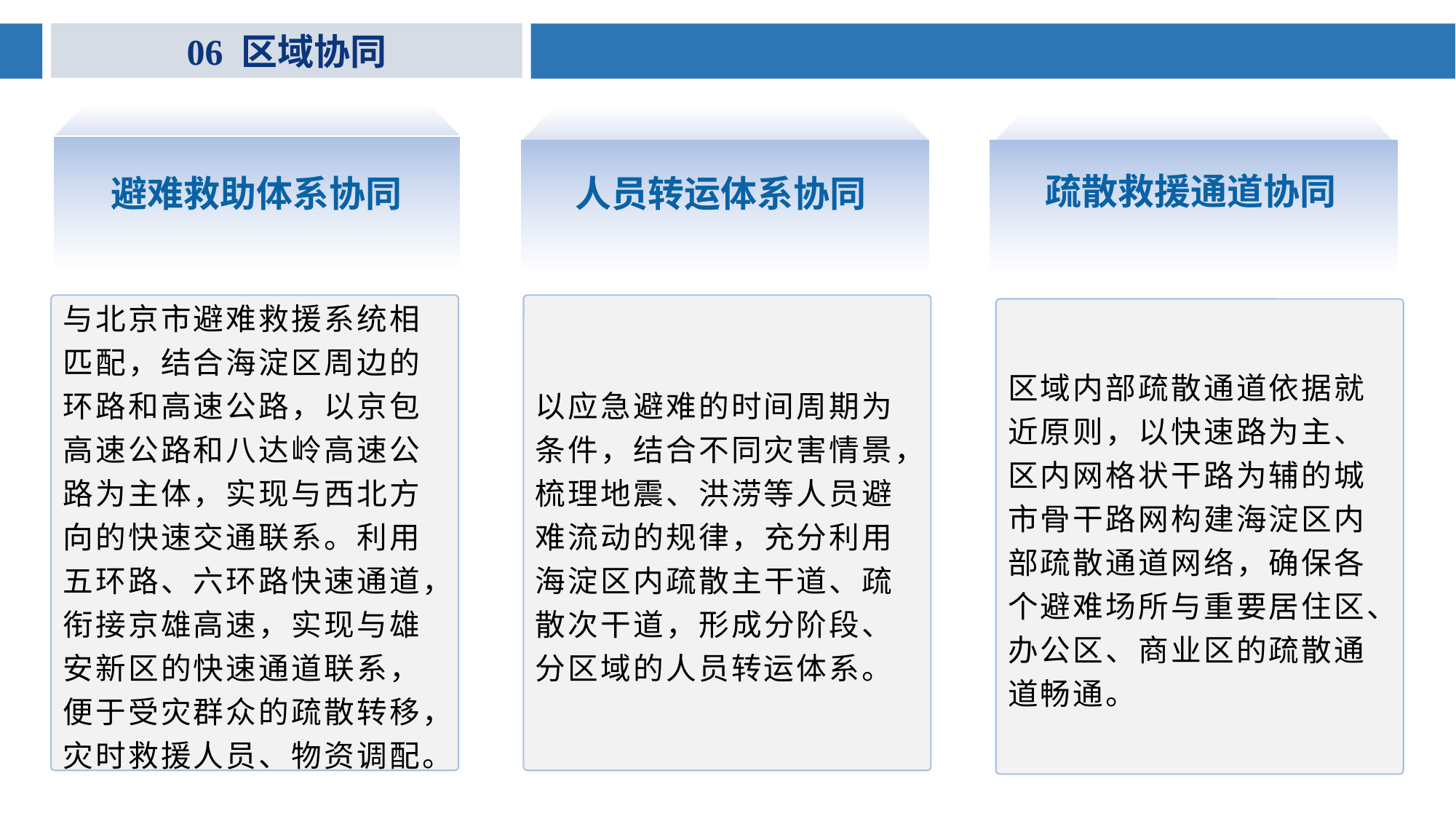

06 区域协同

疏散救援通道协同
避难救助体系协同
人员转运体系协同
与北京市避难救援系统相匹配，结合海淀区周边的环路和高速公路，以京包高速公路和八达岭高速公路为主体，实现与西北方向的快速交通联系。利用五环路、六环路快速通道，衔接京雄高速，实现与雄安新区的快速通道联系，便于受灾群众的疏散转移，灾时救援人员、物资调配。
以应急避难的时间周期为条件，结合不同灾害情景，梳理地震、洪涝等人员避难流动的规律，充分利用海淀区内疏散主干道、疏散次干道，形成分阶段、分区域的人员转运体系。
区域内部疏散通道依据就近原则，以快速路为主、区内网格状干路为辅的城市骨干路网构建海淀区内部疏散通道网络，确保各个避难场所与重要居住区、办公区、商业区的疏散通道畅通。